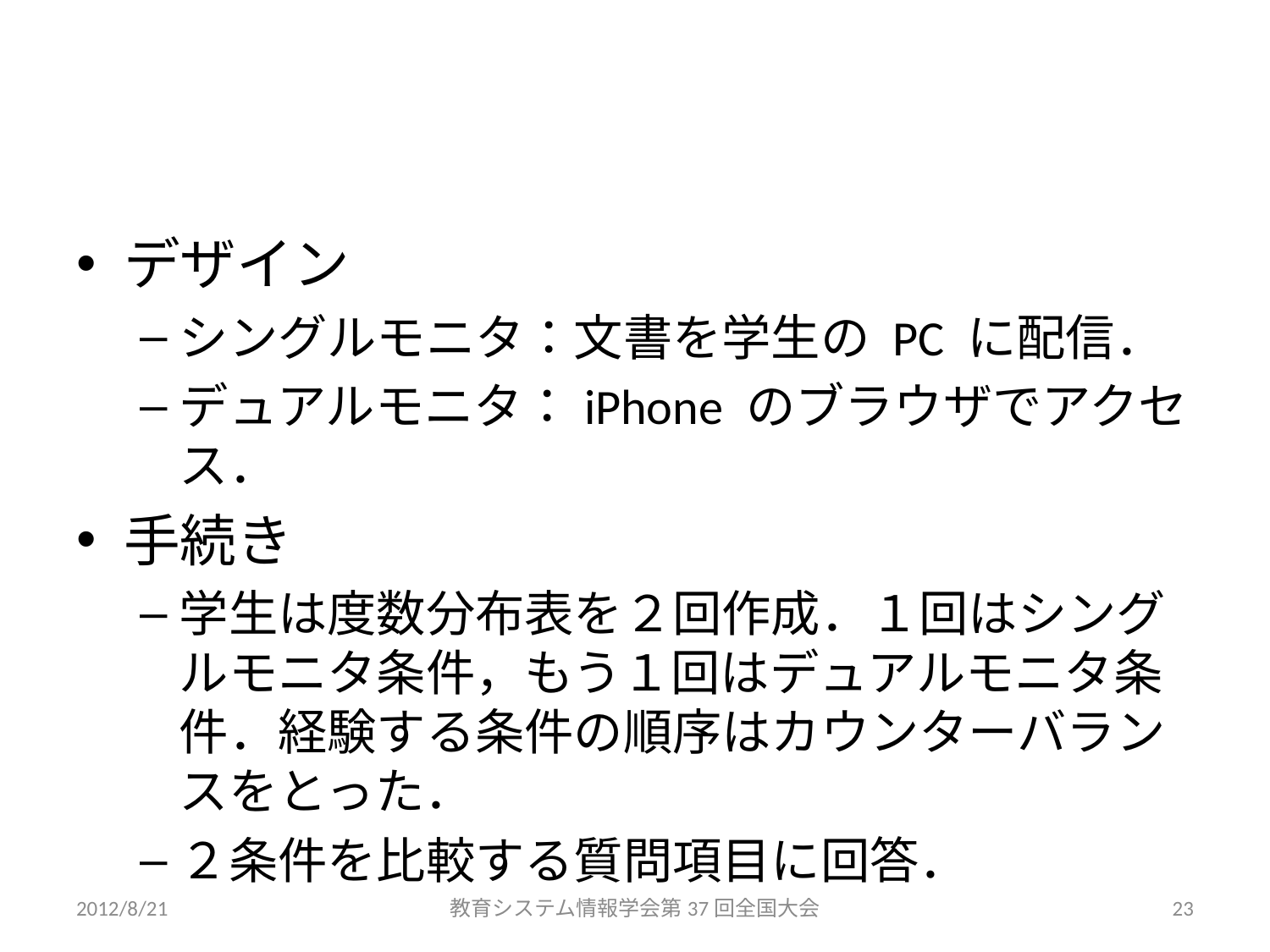

#
デザイン
シングルモニタ：文書を学生の PC に配信．
デュアルモニタ：iPhone のブラウザでアクセス．
手続き
学生は度数分布表を２回作成．１回はシングルモニタ条件，もう１回はデュアルモニタ条件．経験する条件の順序はカウンターバランスをとった．
２条件を比較する質問項目に回答．
2012/8/21
教育システム情報学会第37回全国大会
23